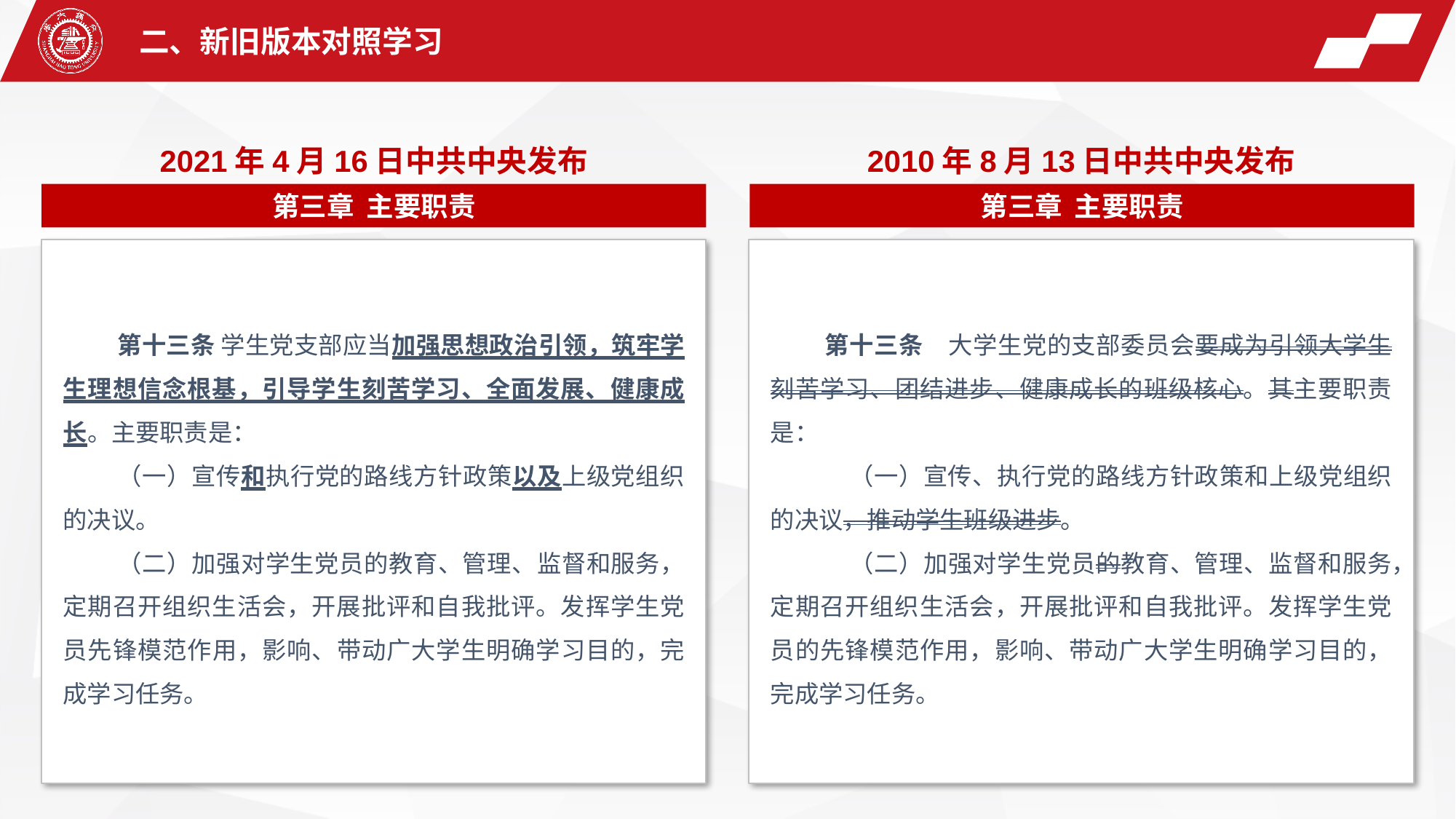

二、新旧版本对照学习
2021年4月16日中共中央发布
2010年8月13日中共中央发布
第三章  主要职责
第三章  主要职责
第十三条 学生党支部应当加强思想政治引领，筑牢学生理想信念根基，引导学生刻苦学习、全面发展、健康成长。主要职责是：
（一）宣传和执行党的路线方针政策以及上级党组织的决议。
（二）加强对学生党员的教育、管理、监督和服务，定期召开组织生活会，开展批评和自我批评。发挥学生党员先锋模范作用，影响、带动广大学生明确学习目的，完成学习任务。
第十三条　大学生党的支部委员会要成为引领大学生刻苦学习、团结进步、健康成长的班级核心。其主要职责是：
   （一）宣传、执行党的路线方针政策和上级党组织的决议，推动学生班级进步。
   （二）加强对学生党员的教育、管理、监督和服务，定期召开组织生活会，开展批评和自我批评。发挥学生党员的先锋模范作用，影响、带动广大学生明确学习目的，完成学习任务。